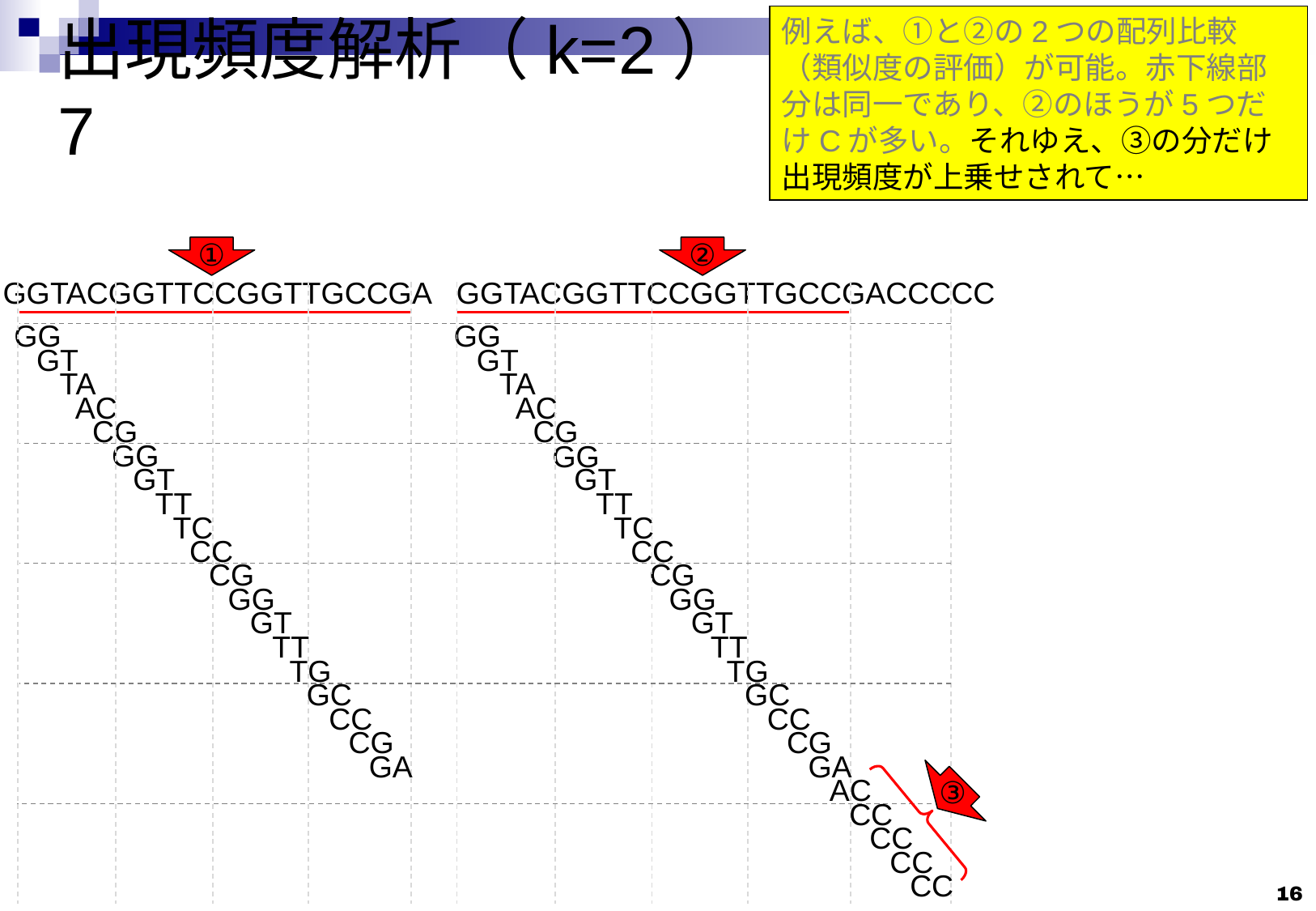

例えば、①と②の2つの配列比較（類似度の評価）が可能。赤下線部分は同一であり、②のほうが5つだけCが多い。それゆえ、③の分だけ出現頻度が上乗せされて…
# 出現頻度解析（k=2）7
①

②

GGTACGGTTCCGGTTGCCGA
GGTACGGTTCCGGTTGCCGACCCCC
GG
GG
GT
GT
TA
TA
AC
AC
CG
CG
GG
GG
GT
GT
TT
TT
TC
TC
CC
CC
CG
CG
GG
GG
GT
GT
TT
TT
TG
TG
GC
GC
CC
CC
CG
CG
GA
GA

③

AC
CC
CC
CC
16
CC